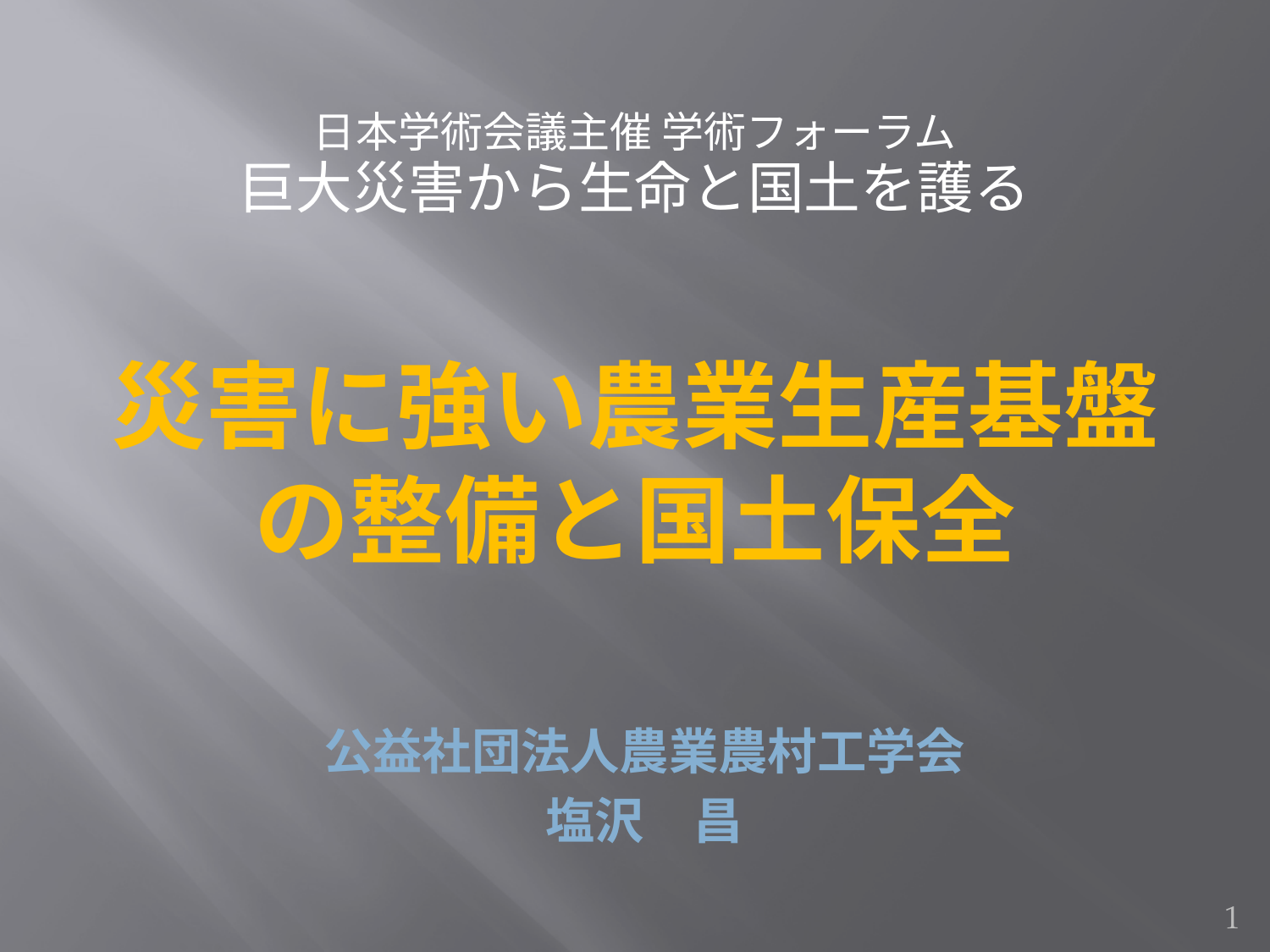

日本学術会議主催 学術フォーラム
巨大災害から生命と国土を護る
# 災害に強い農業生産基盤の整備と国土保全
公益社団法人農業農村工学会
塩沢　昌
1